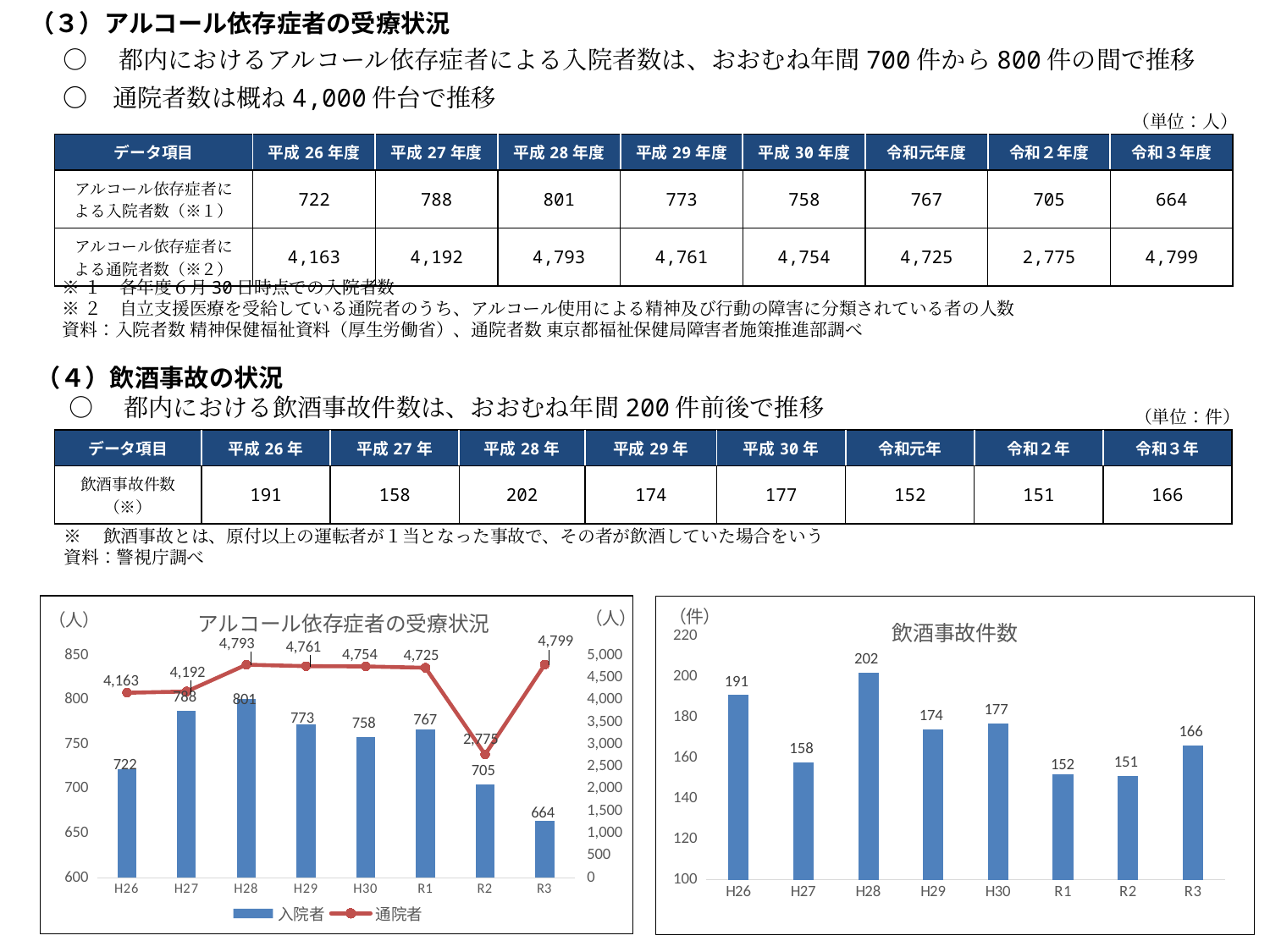

（３）アルコール依存症者の受療状況
○　都内におけるアルコール依存症者による入院者数は、おおむね年間700件から800件の間で推移

〇　通院者数は概ね4,000件台で推移
（単位：人）
| データ項目 | 平成26年度 | 平成27年度 | 平成28年度 | 平成29年度 | 平成30年度 | 令和元年度 | 令和２年度 | 令和３年度 |
| --- | --- | --- | --- | --- | --- | --- | --- | --- |
| アルコール依存症者による入院者数（※１） | 722 | 788 | 801 | 773 | 758 | 767 | 705 | 664 |
| アルコール依存症者による通院者数（※２） | 4,163 | 4,192 | 4,793 | 4,761 | 4,754 | 4,725 | 2,775 | 4,799 |
※１　各年度６月30日時点での入院者数
※２　自立支援医療を受給している通院者のうち、アルコール使用による精神及び行動の障害に分類されている者の人数
資料：入院者数 精神保健福祉資料（厚生労働省）、通院者数 東京都福祉保健局障害者施策推進部調べ
（４）飲酒事故の状況
○　都内における飲酒事故件数は、おおむね年間200件前後で推移
（単位：件）
| データ項目 | 平成26年 | 平成27年 | 平成28年 | 平成29年 | 平成30年 | 令和元年 | 令和２年 | 令和３年 |
| --- | --- | --- | --- | --- | --- | --- | --- | --- |
| 飲酒事故件数 （※） | 191 | 158 | 202 | 174 | 177 | 152 | 151 | 166 |
※　飲酒事故とは、原付以上の運転者が１当となった事故で、その者が飲酒していた場合をいう
資料：警視庁調べ

### Chart: アルコール依存症者の受療状況

| Category | 入院者 | 通院者 |
|---|---|---|
| H26 | 722.0 | 4163.0 |
| H27 | 788.0 | 4192.0 |
| H28 | 801.0 | 4793.0 |
| H29 | 773.0 | 4761.0 |
| H30 | 758.0 | 4754.0 |
| R1 | 767.0 | 4725.0 |
| R2 | 705.0 | 2775.0 |
| R3 | 664.0 | 4799.0 |

[unsupported chart]